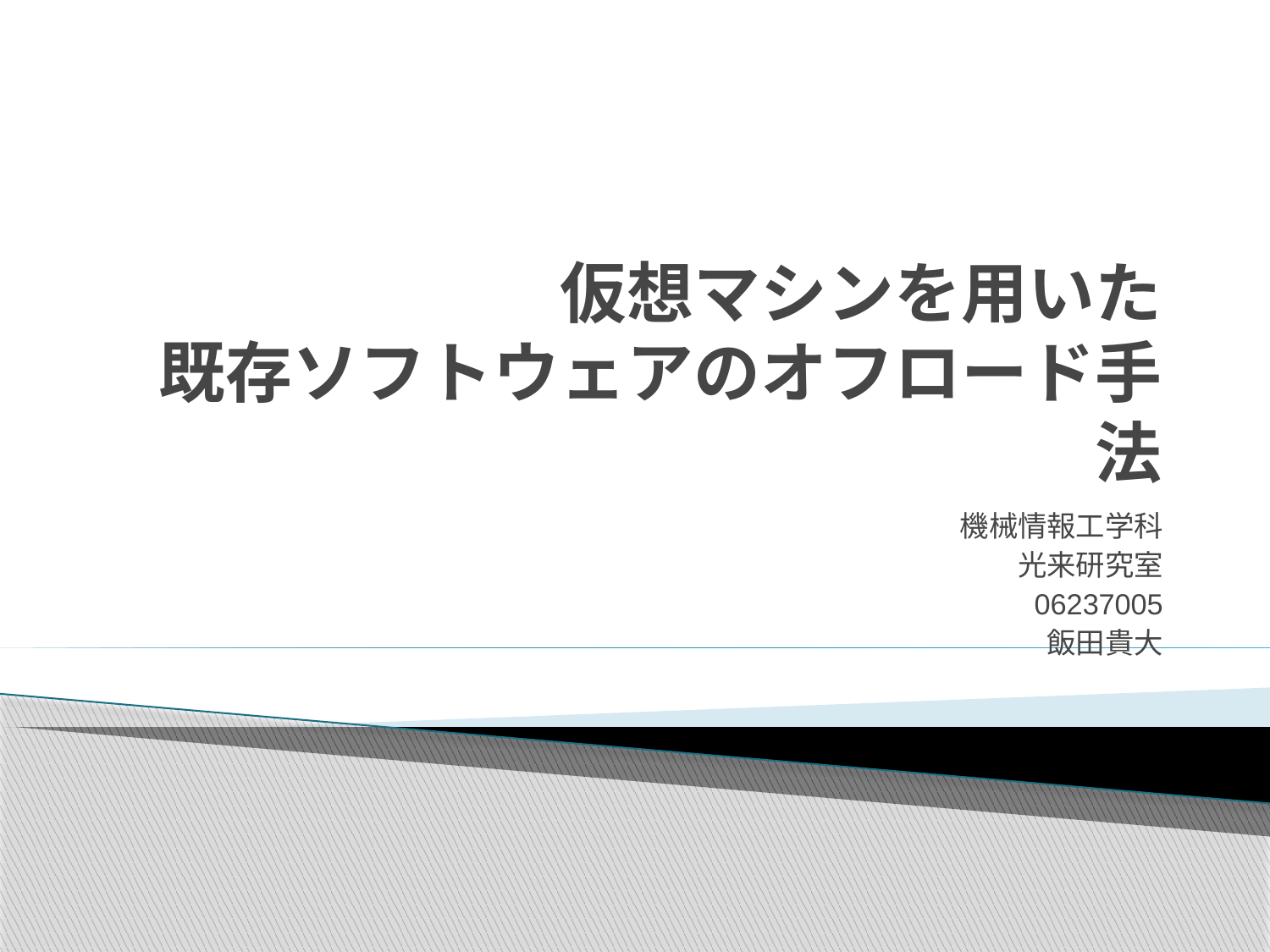

# 仮想マシンを用いた 既存ソフトウェアのオフロード手法
機械情報工学科
光来研究室
06237005
飯田貴大